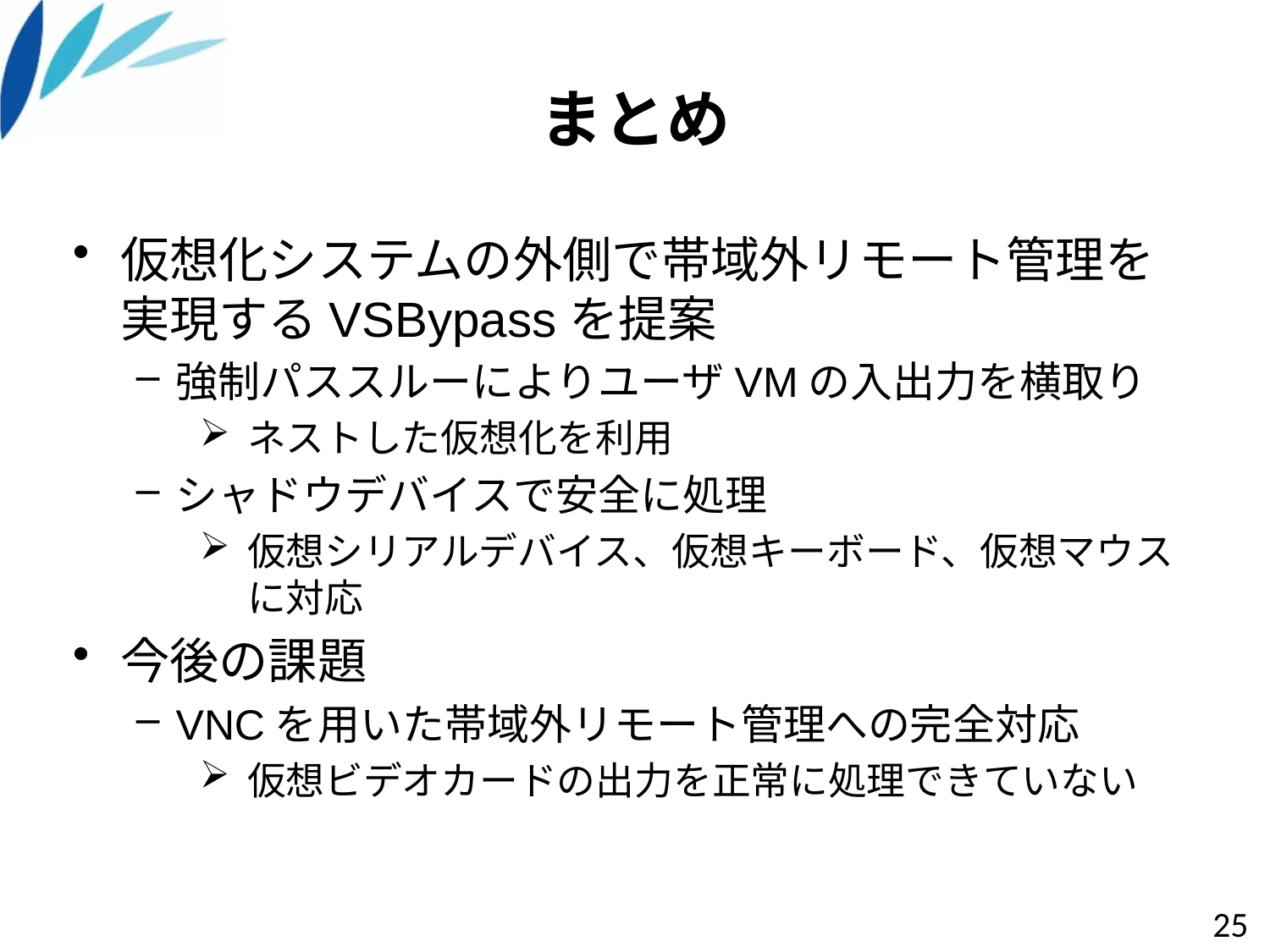

# まとめ
仮想化システムの外側で帯域外リモート管理を実現するVSBypassを提案
強制パススルーによりユーザVMの入出力を横取り
ネストした仮想化を利用
シャドウデバイスで安全に処理
仮想シリアルデバイス、仮想キーボード、仮想マウスに対応
今後の課題
VNCを用いた帯域外リモート管理への完全対応
仮想ビデオカードの出力を正常に処理できていない
25